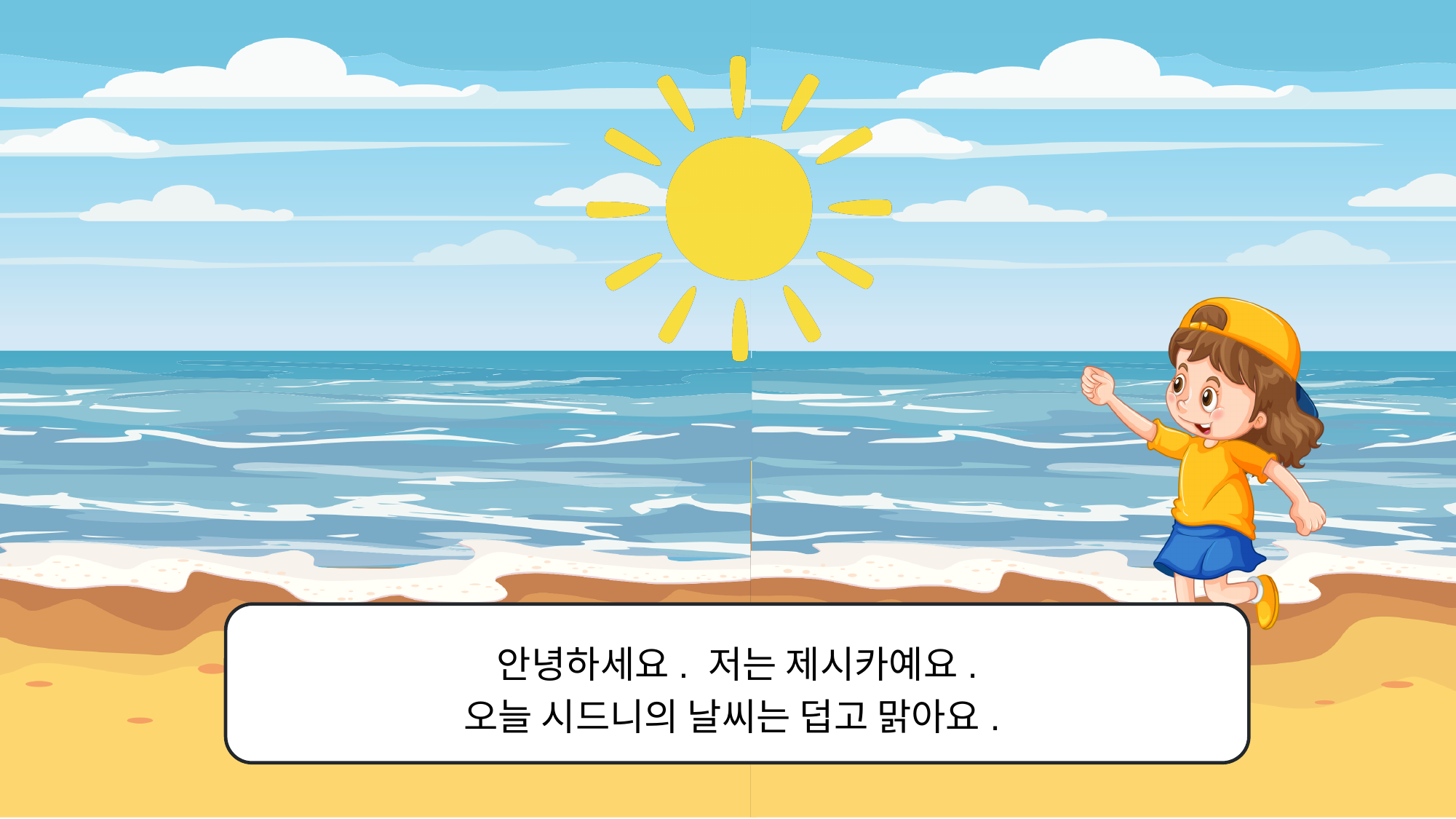

# Slide 7

안녕하세요. 저는 제시카예요.
오늘 시드니의 날씨는 덥고 맑아요.
7